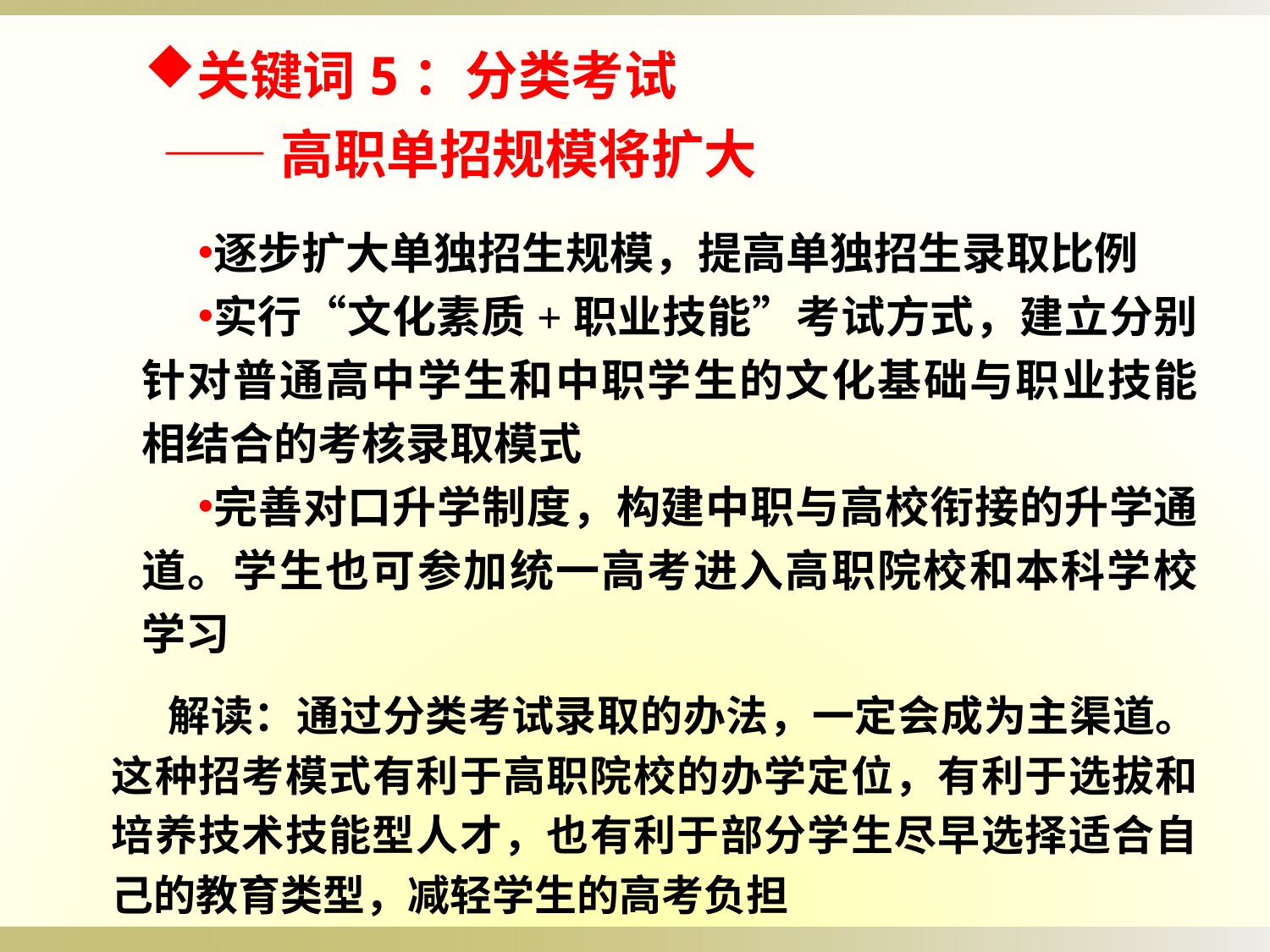

关键词5：分类考试
    ——高职单招规模将扩大
逐步扩大单独招生规模，提高单独招生录取比例
实行“文化素质+职业技能”考试方式，建立分别针对普通高中学生和中职学生的文化基础与职业技能相结合的考核录取模式
完善对口升学制度，构建中职与高校衔接的升学通道。学生也可参加统一高考进入高职院校和本科学校学习
解读：通过分类考试录取的办法，一定会成为主渠道。这种招考模式有利于高职院校的办学定位，有利于选拔和培养技术技能型人才，也有利于部分学生尽早选择适合自己的教育类型，减轻学生的高考负担